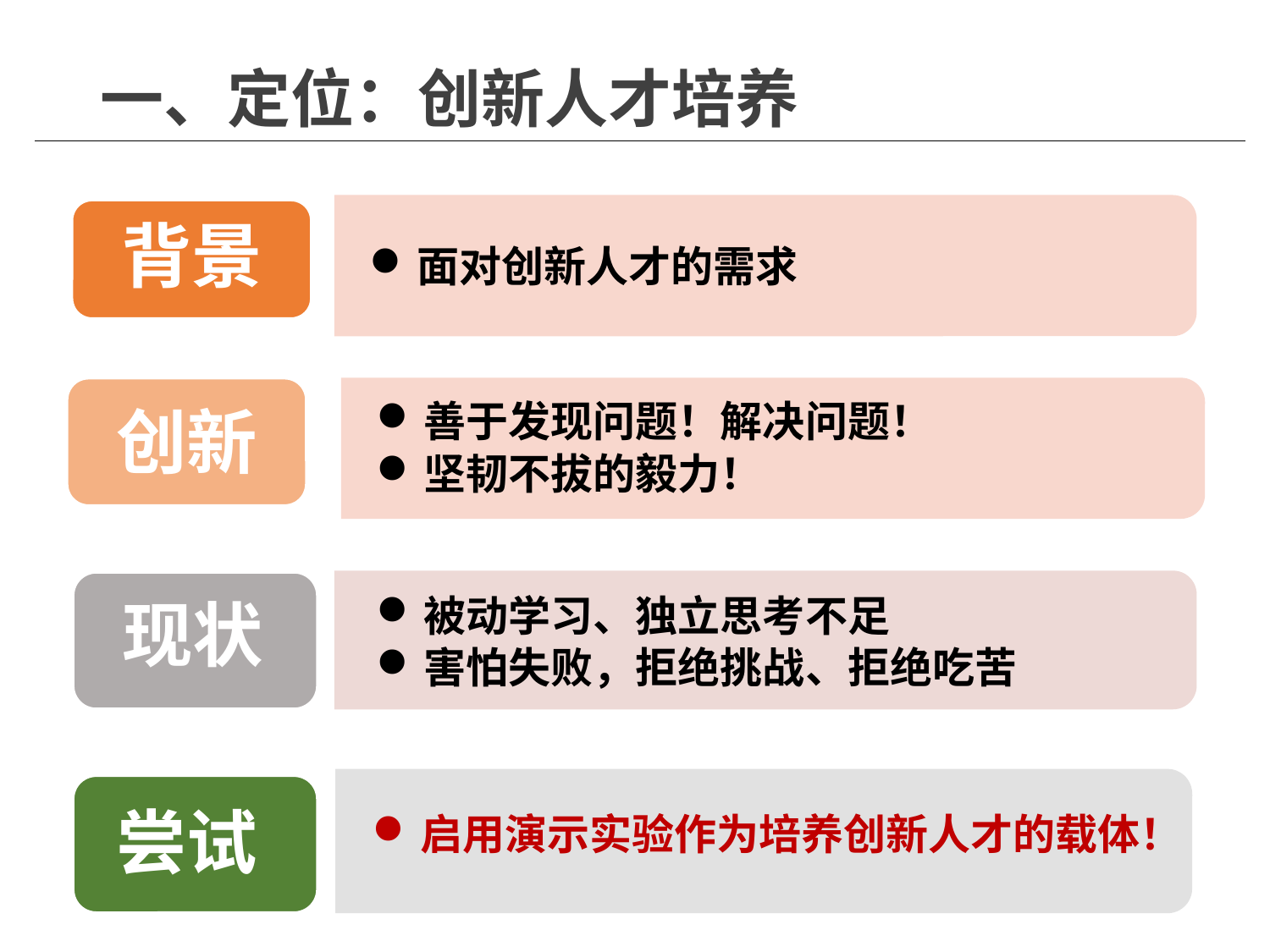

# 一、定位：创新人才培养

面对创新人才的需求

背景

善于发现问题！解决问题！
坚韧不拔的毅力！
创新

被动学习、独立思考不足
害怕失败，拒绝挑战、拒绝吃苦

现状
启用演示实验作为培养创新人才的载体！

尝试